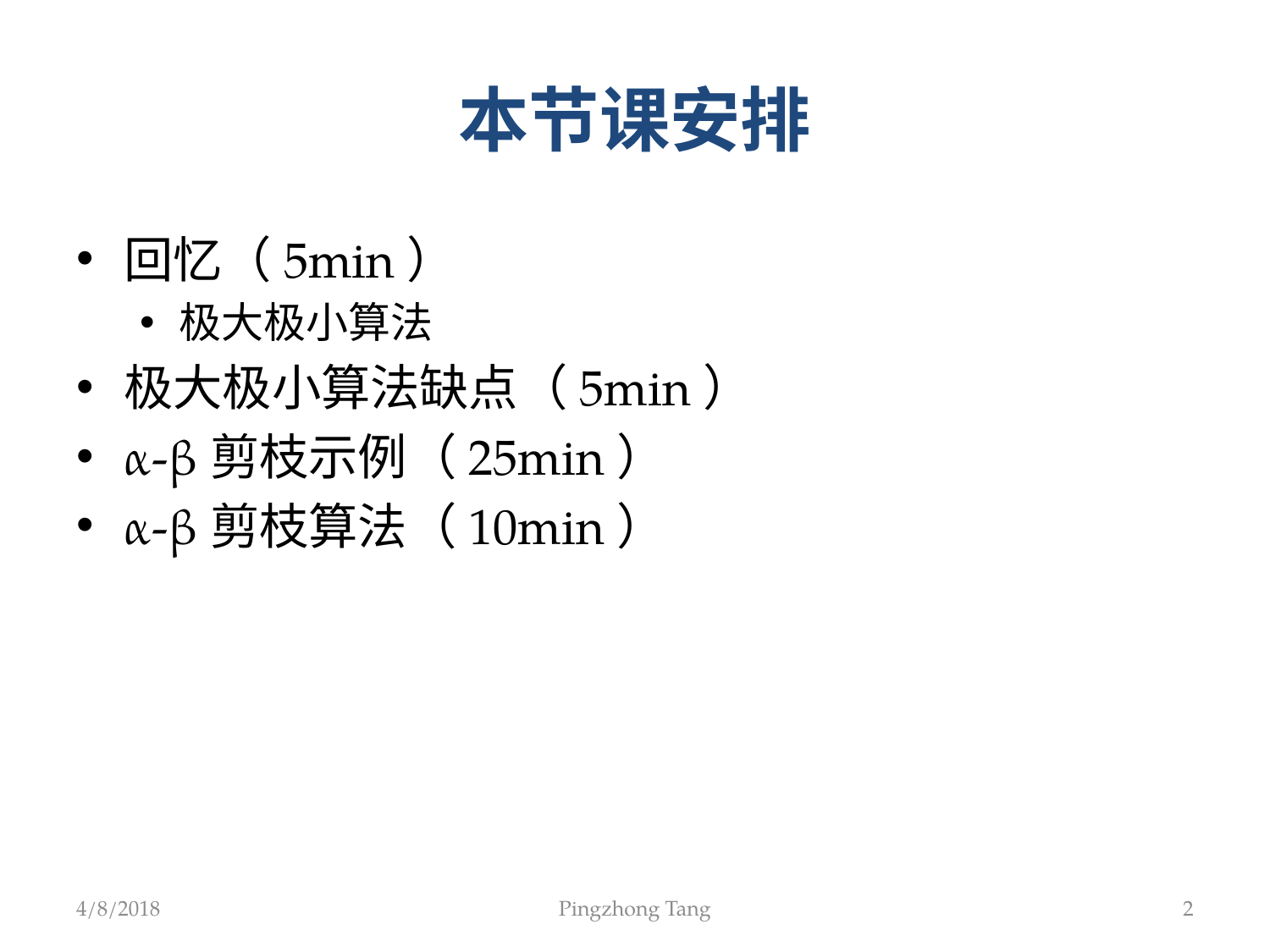

# 本节课安排
回忆（5min）
极大极小算法
极大极小算法缺点（5min）
α-β剪枝示例（25min）
α-β剪枝算法（10min）

4/8/2018
Pingzhong Tang
2